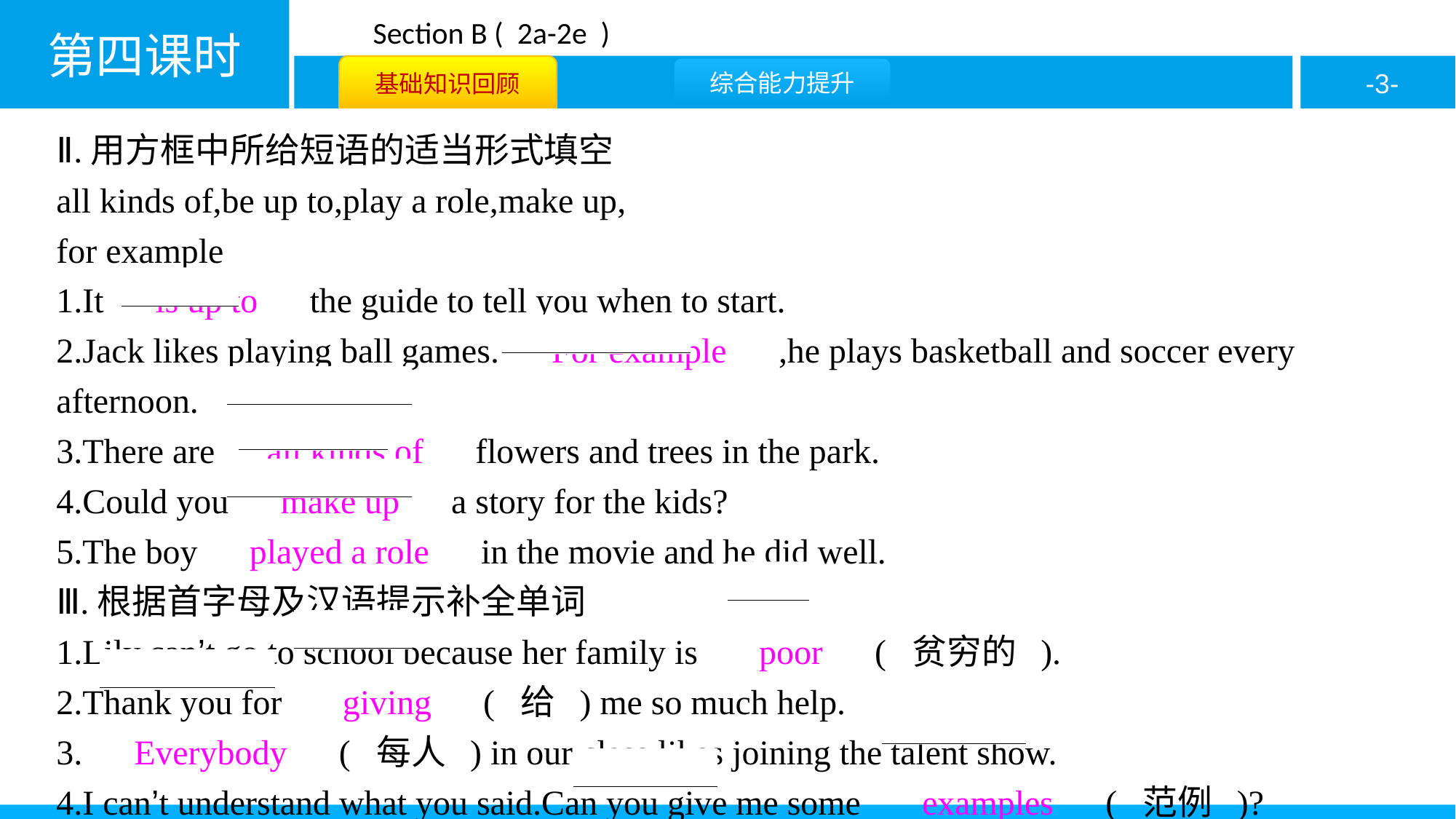

Ⅱ.用方框中所给短语的适当形式填空
all kinds of,be up to,play a role,make up,
for example
1.It　is up to　the guide to tell you when to start.
2.Jack likes playing ball games.　For example　,he plays basketball and soccer every afternoon.
3.There are　all kinds of　flowers and trees in the park.
4.Could you　make up　a story for the kids?
5.The boy　played a role　in the movie and he did well.
Ⅲ.根据首字母及汉语提示补全单词
1.Lily can’t go to school because her family is 　poor　(  贫穷的  ).
2.Thank you for 　giving　(  给  ) me so much help.
3.　Everybody　(  每人  ) in our class likes joining the talent show.
4.I can’t understand what you said.Can you give me some 　examples　(  范例  )?
5.If you don’t take these shows too 　seriously　(  严肃地  ),they are fun to watch.